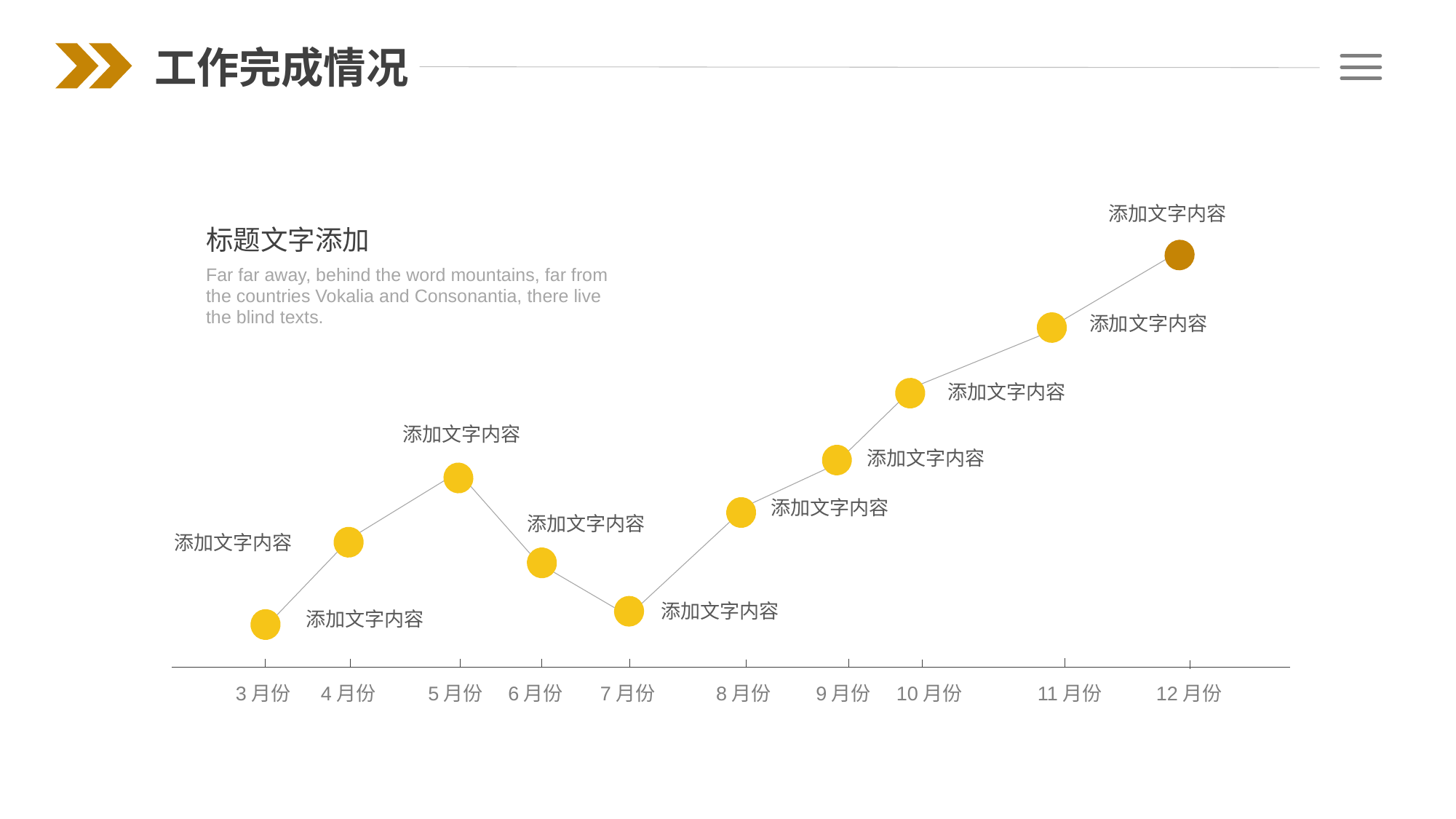

工作完成情况

添加文字内容

添加文字内容

添加文字内容

添加文字内容
添加文字内容

添加文字内容

添加文字内容
添加文字内容

添加文字内容

添加文字内容

3月份
4月份
5月份
6月份
7月份
8月份
9月份
10月份
11月份
12月份
标题文字添加
Far far away, behind the word mountains, far from the countries Vokalia and Consonantia, there live the blind texts.